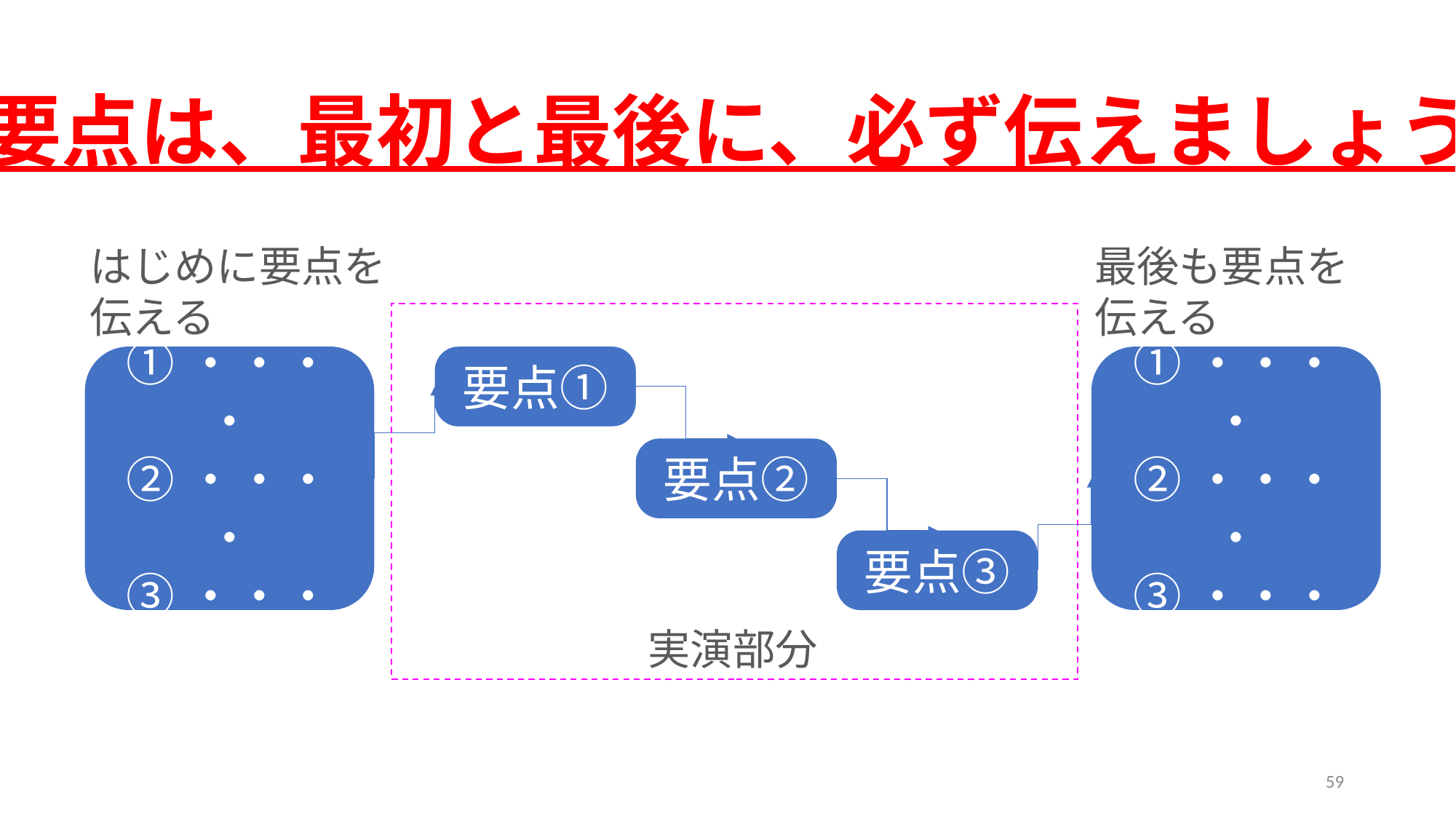

要点は、最初と最後に、必ず伝えましょう
はじめに要点を
伝える
最後も要点を
伝える

要点
①・・・・
②・・・・
③・・・・
要点①
要点
①・・・・
②・・・・
③・・・・
要点②
要点③
実演部分
59